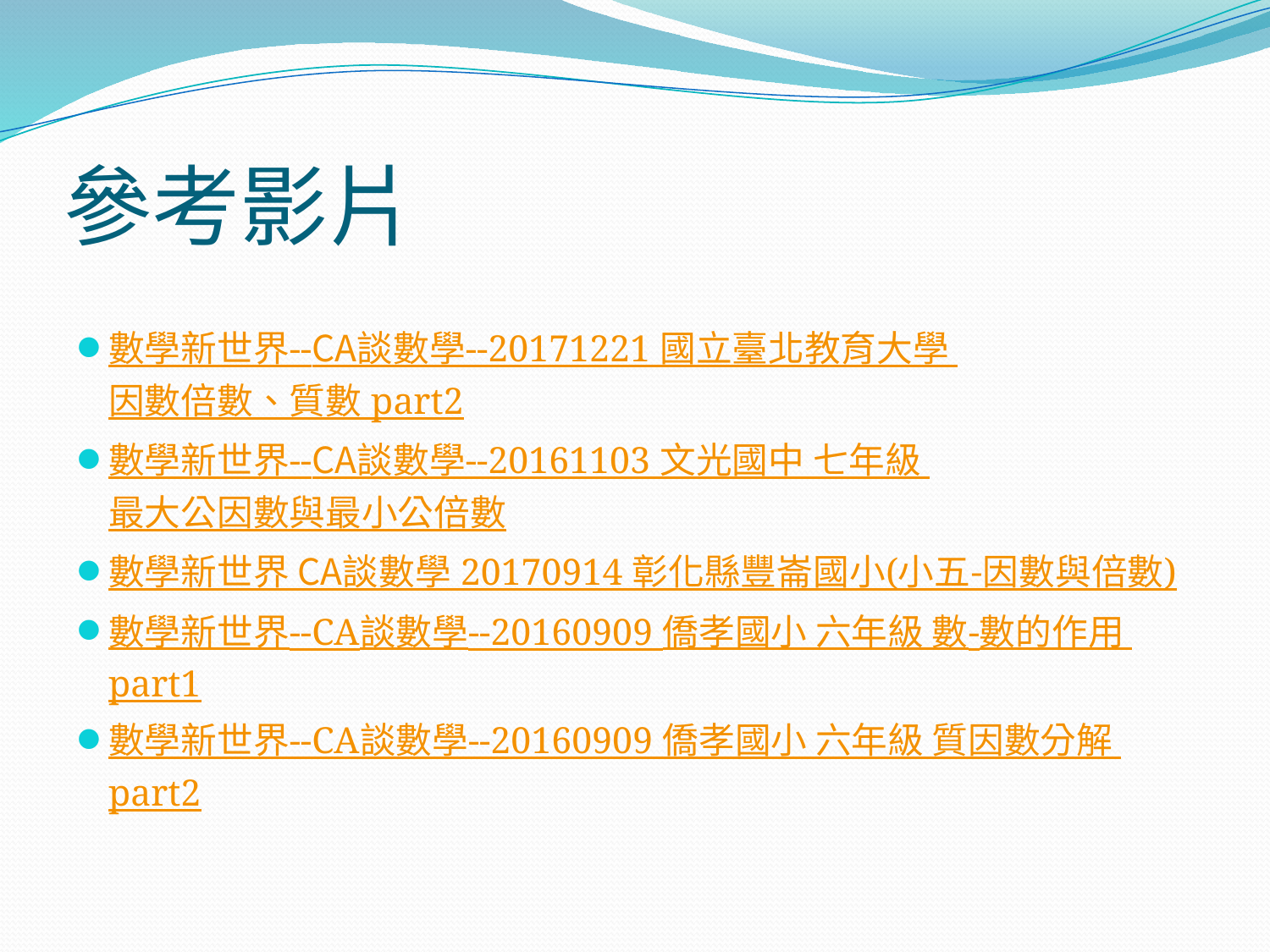

# 參考影片

數學新世界--CA談數學--20171221 國立臺北教育大學 因數倍數、質數 part2
數學新世界--CA談數學--20161103 文光國中 七年級 最大公因數與最小公倍數
數學新世界 CA談數學 20170914 彰化縣豐崙國小(小五-因數與倍數)
數學新世界--CA談數學--20160909 僑孝國小 六年級 數-數的作用 part1
數學新世界--CA談數學--20160909 僑孝國小 六年級 質因數分解 part2